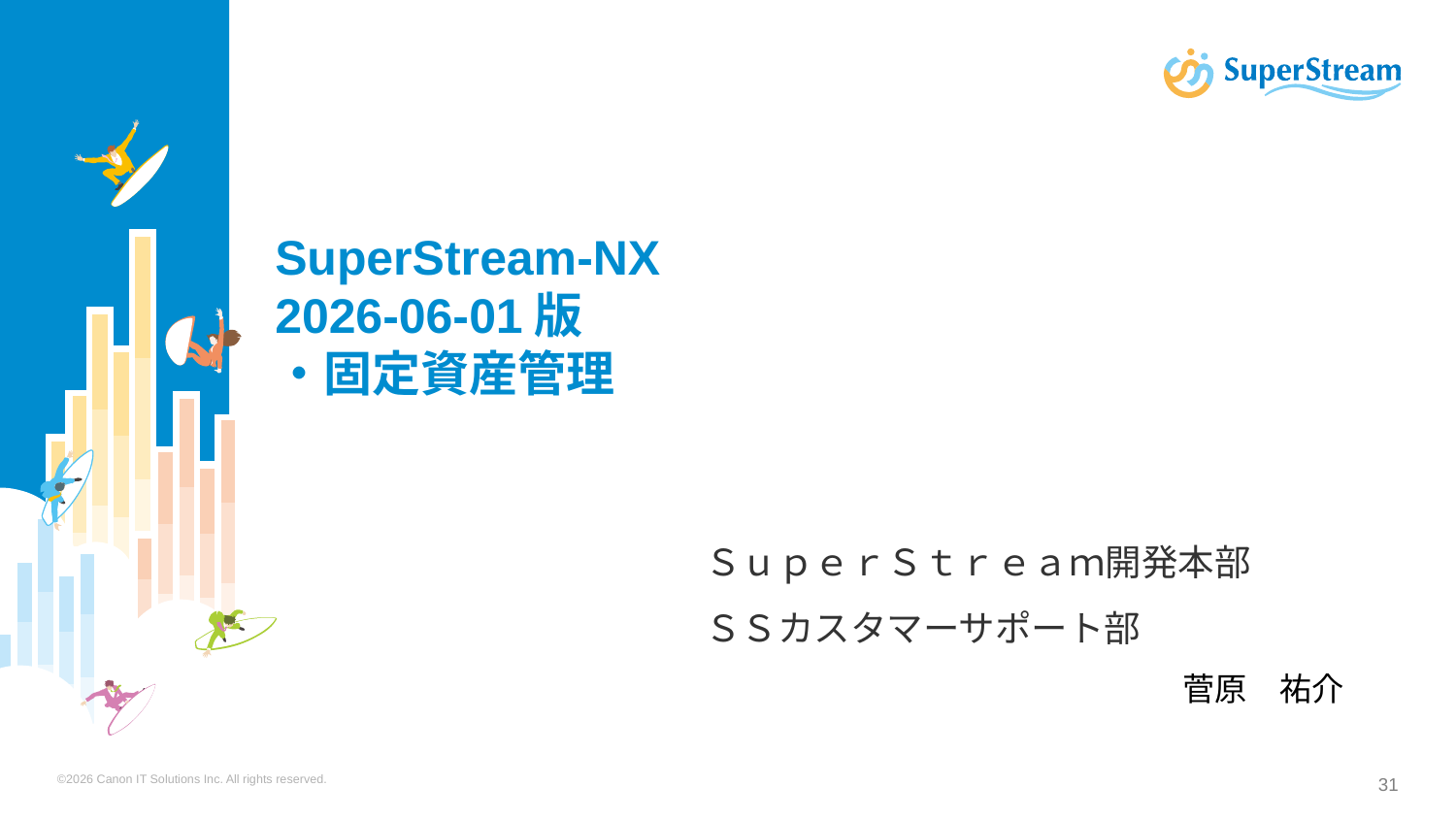

SuperStream-NX
2026-06-01版
・固定資産管理

ＳｕｐｅｒＳｔｒｅａｍ開発本部
ＳＳカスタマーサポート部
菅原　祐介
©2026 Canon IT Solutions Inc. All rights reserved.
31